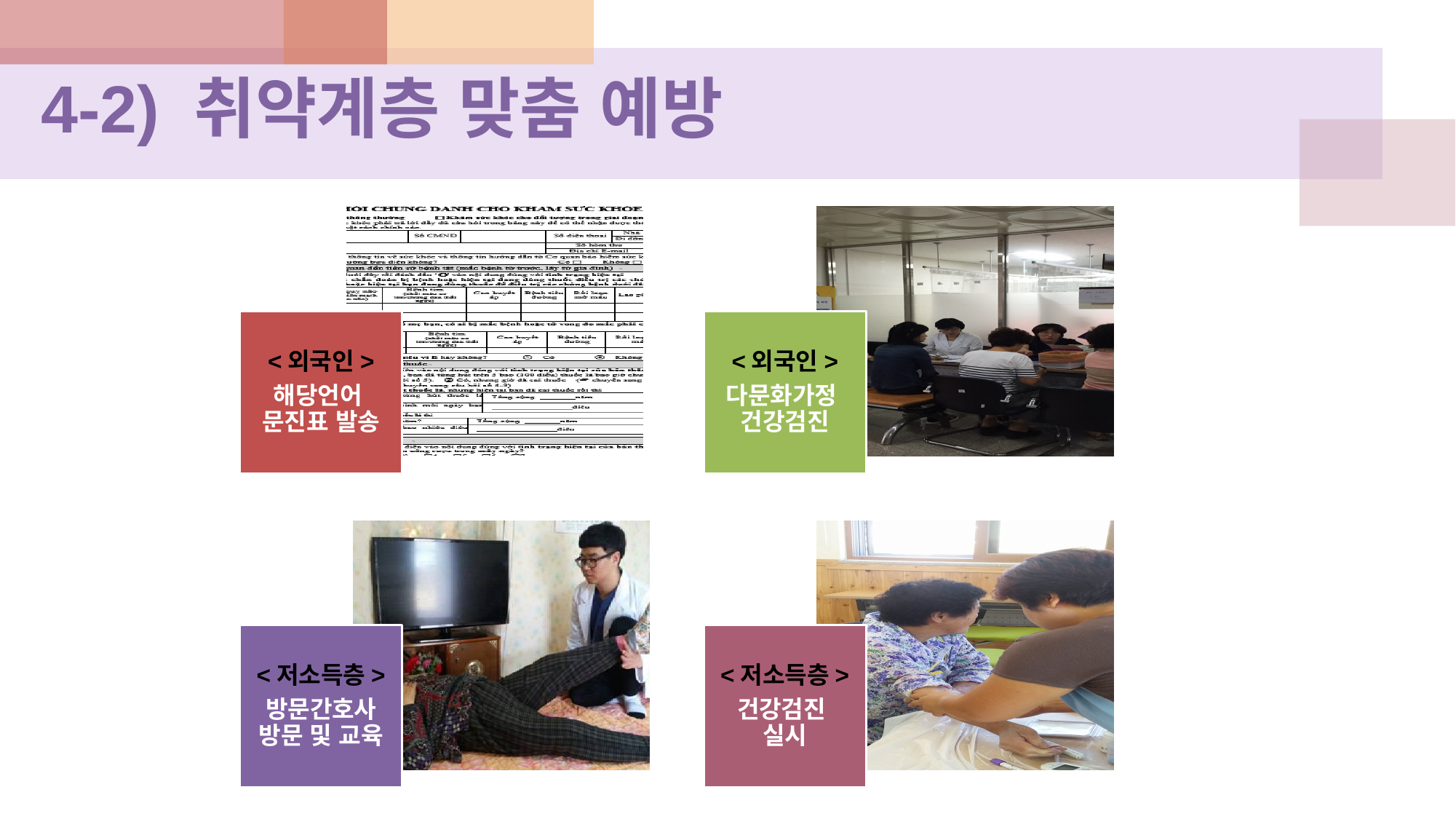

4-2) 취약계층 맞춤 예방
<외국인>
해당언어
문진표 발송
<외국인>
다문화가정
건강검진
<저소득층>
방문간호사 방문 및 교육
<저소득층>
건강검진
실시